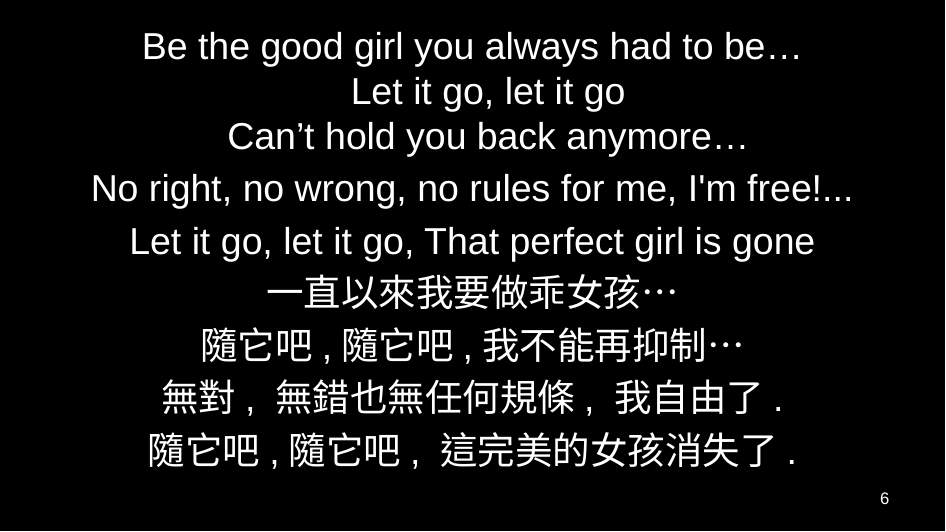

Be the good girl you always had to be…
Let it go, let it go
Can’t hold you back anymore…
No right, no wrong, no rules for me, I'm free!...
Let it go, let it go, That perfect girl is gone
一直以來我要做乖女孩…
隨它吧,隨它吧,我不能再抑制…
無對, 無錯也無任何規條, 我自由了.
隨它吧,隨它吧, 這完美的女孩消失了.
6